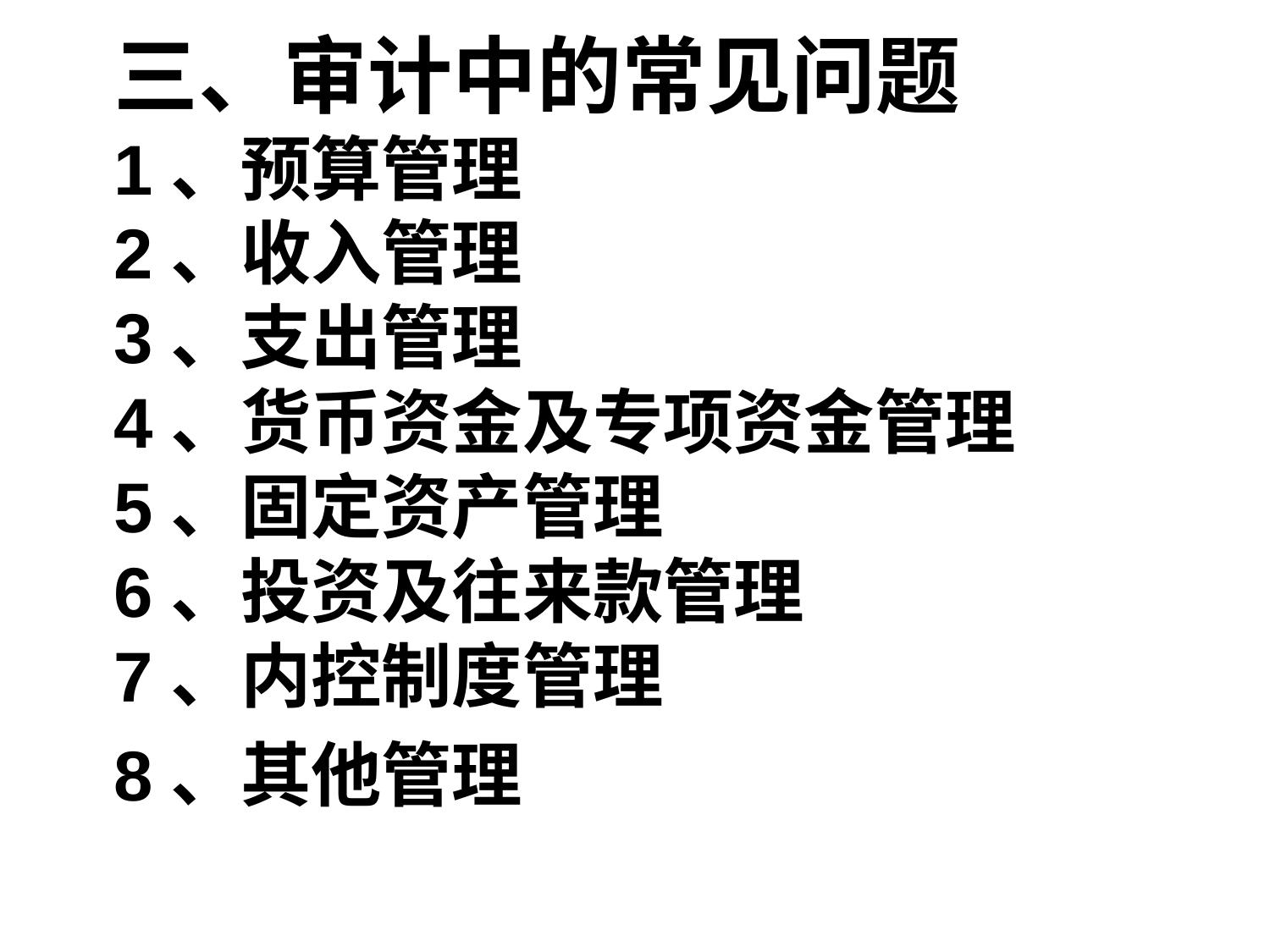

#
三、审计中的常见问题
1、预算管理
2、收入管理
3、支出管理
4、货币资金及专项资金管理
5、固定资产管理
6、投资及往来款管理
7、内控制度管理
8、其他管理